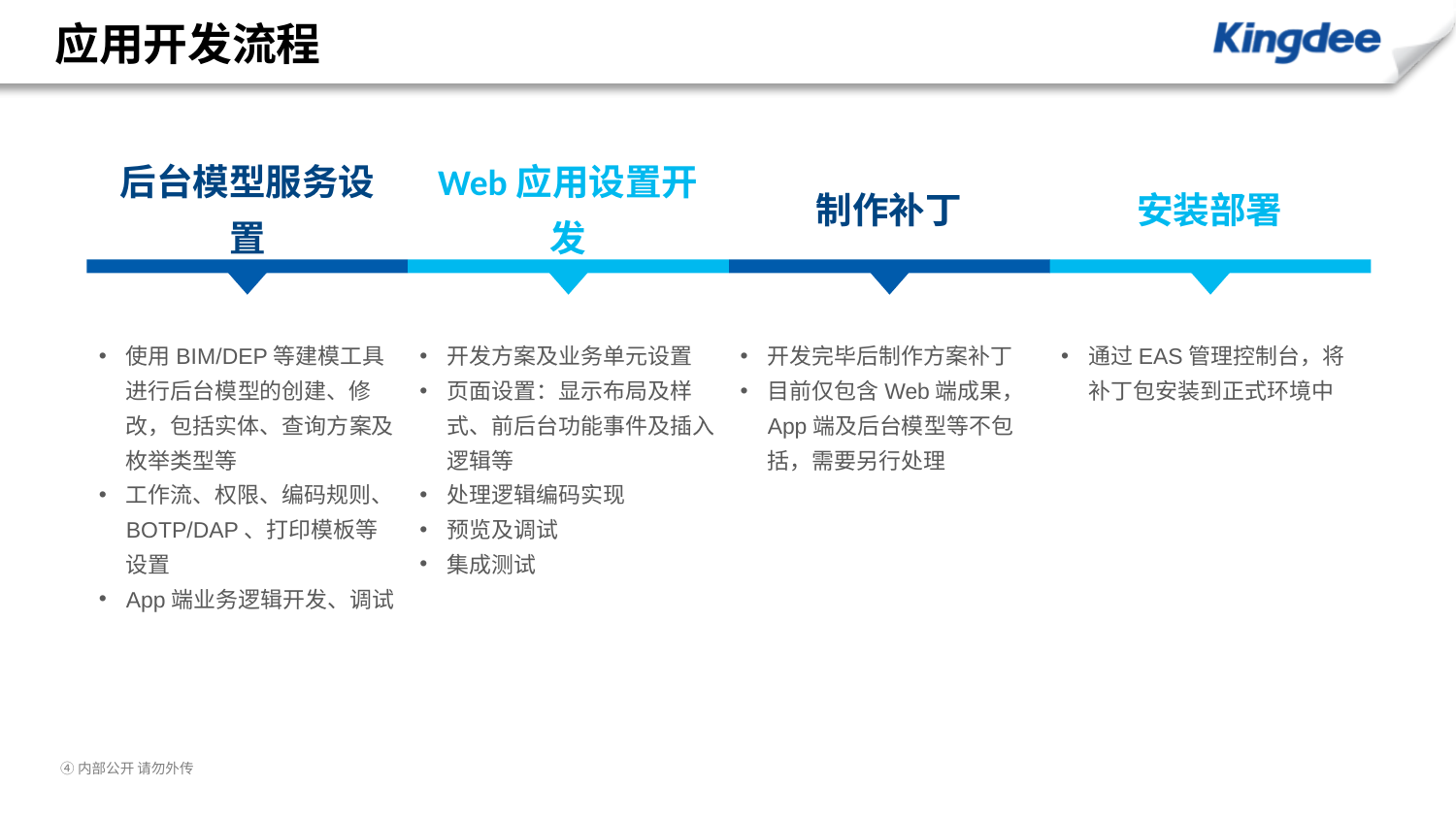

# 应用开发流程
后台模型服务设置
Web应用设置开发
制作补丁
安装部署

使用BIM/DEP等建模工具进行后台模型的创建、修改，包括实体、查询方案及枚举类型等
工作流、权限、编码规则、BOTP/DAP、打印模板等设置
App端业务逻辑开发、调试
开发方案及业务单元设置
页面设置：显示布局及样式、前后台功能事件及插入逻辑等
处理逻辑编码实现
预览及调试
集成测试
开发完毕后制作方案补丁
目前仅包含Web端成果，App端及后台模型等不包括，需要另行处理

通过EAS管理控制台，将补丁包安装到正式环境中